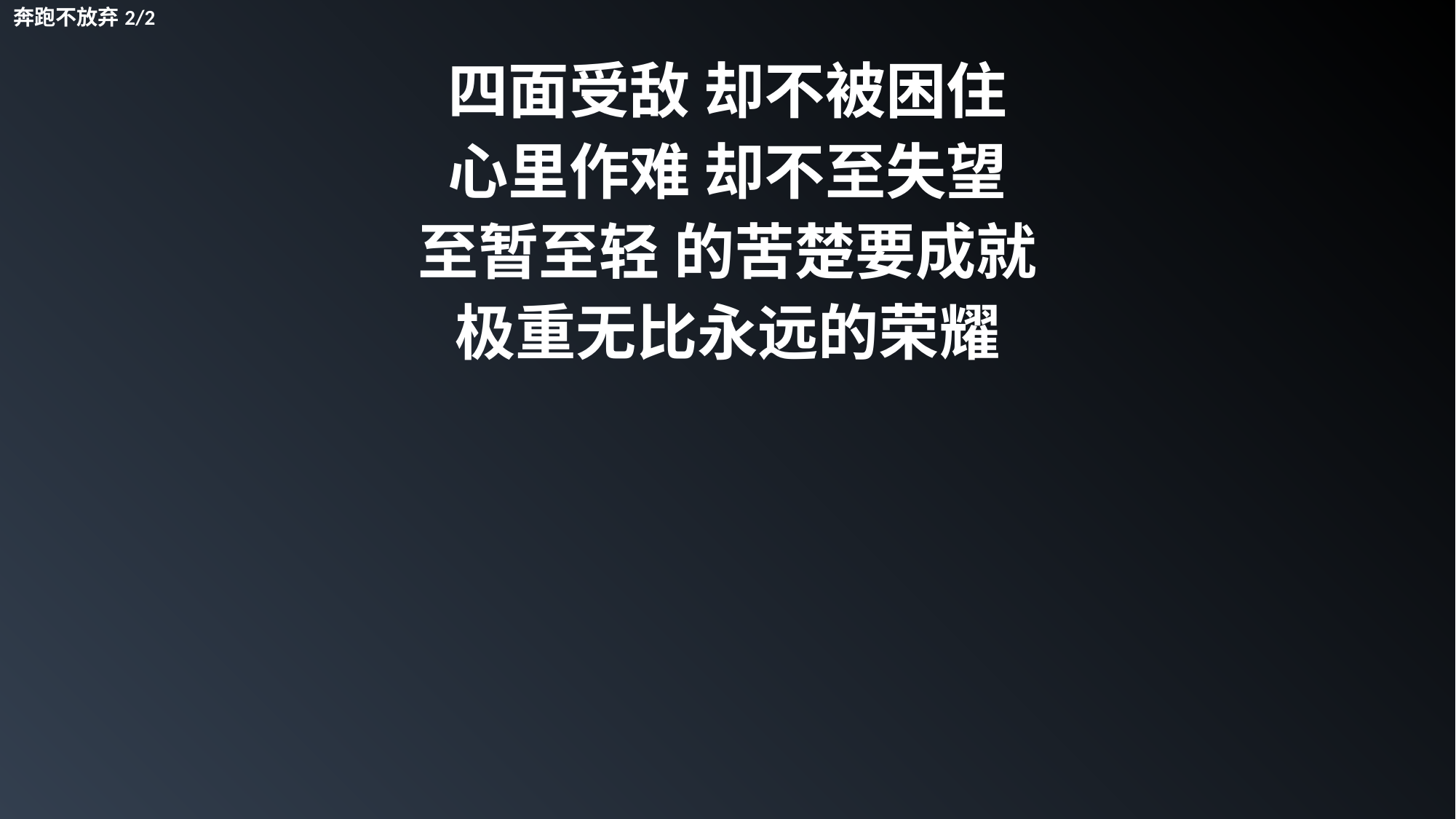

奔跑不放弃2/2
四面受敌 却不被困住
心里作难 却不至失望
至暂至轻 的苦楚要成就
极重无比永远的荣耀